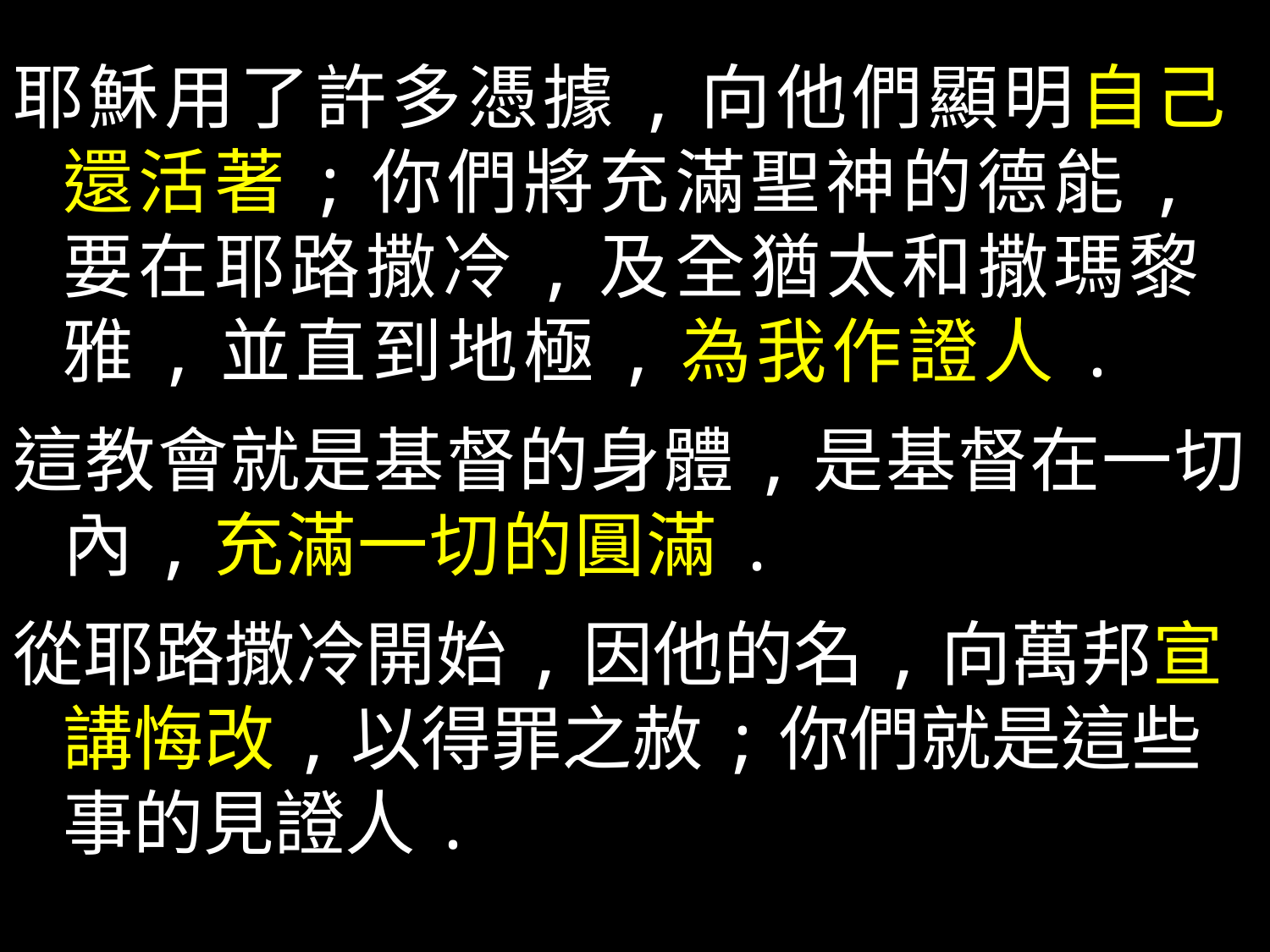

耶穌用了許多憑據,向他們顯明自己還活著;你們將充滿聖神的德能,要在耶路撒冷,及全猶太和撒瑪黎雅,並直到地極,為我作證人.
這教會就是基督的身體,是基督在一切內,充滿一切的圓滿.
從耶路撒冷開始,因他的名,向萬邦宣講悔改,以得罪之赦;你們就是這些事的見證人.